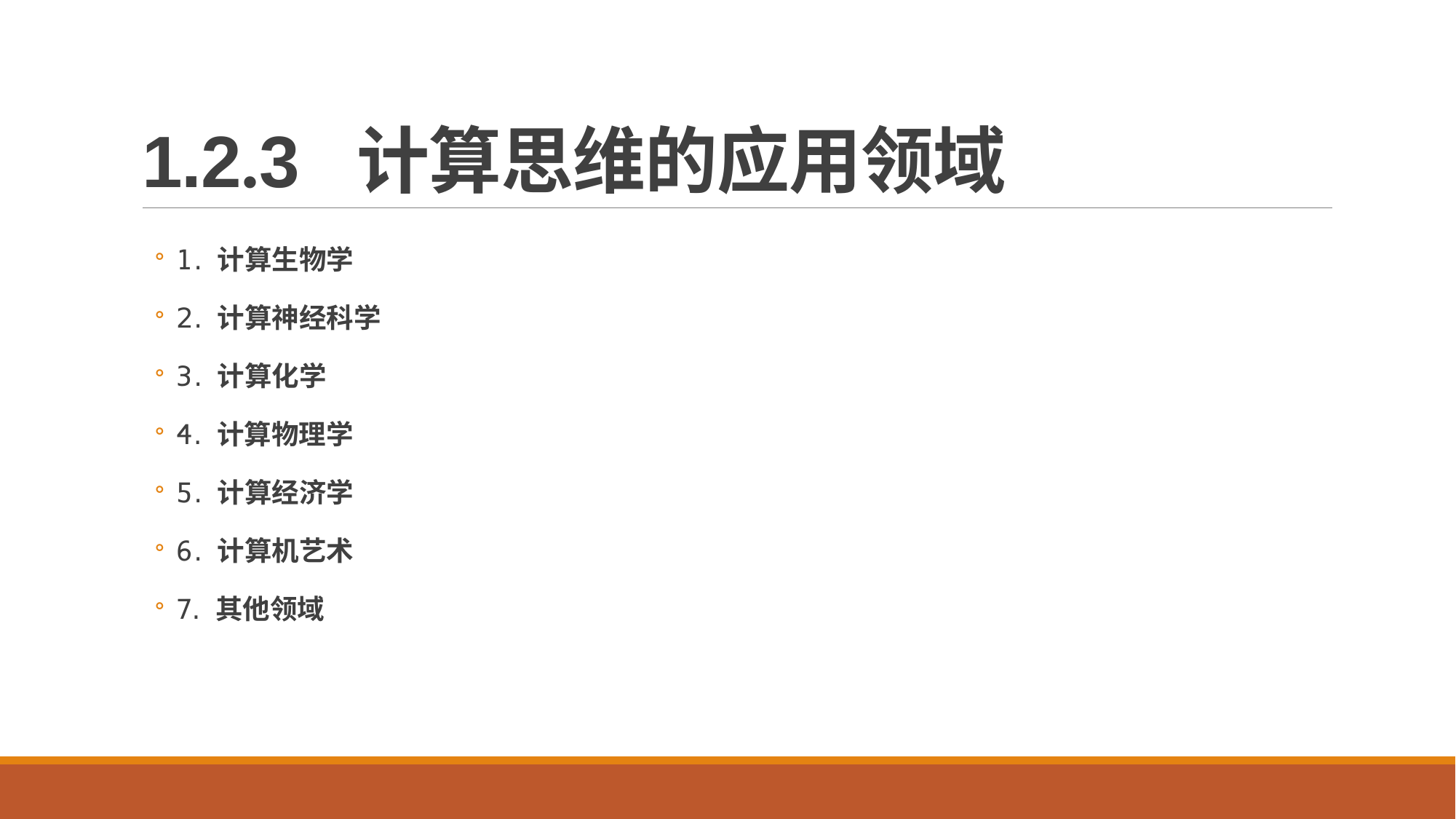

# 1.2.3  计算思维的应用领域
1. 计算生物学
2. 计算神经科学
3. 计算化学
4. 计算物理学
5. 计算经济学
6. 计算机艺术
7. 其他领域